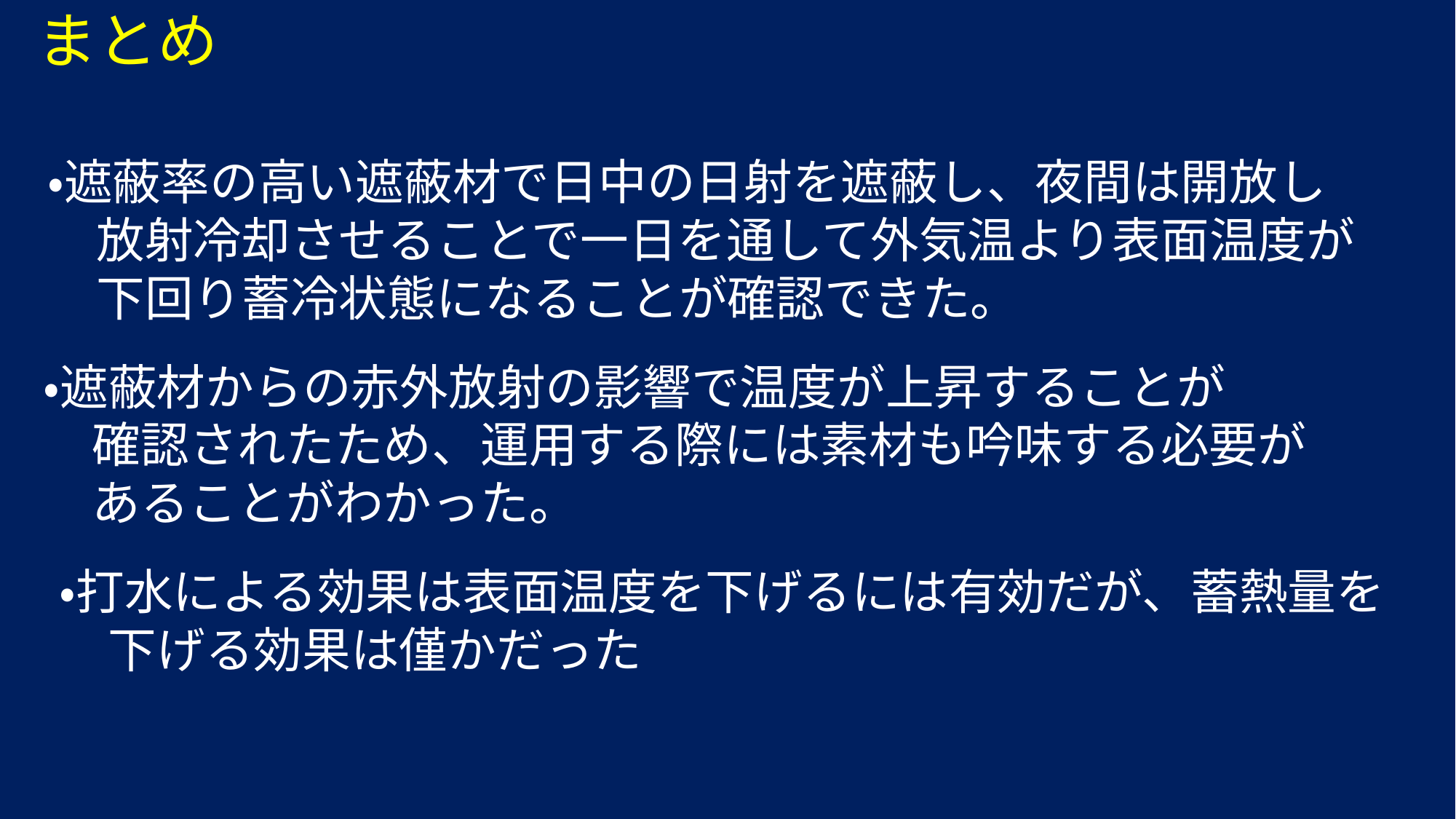

まとめ
・遮蔽率の高い遮蔽材で日中の日射を遮蔽し、夜間は開放し
　放射冷却させることで一日を通して外気温より表面温度が
　下回り蓄冷状態になることが確認できた。
・遮蔽材からの赤外放射の影響で温度が上昇することが
　確認されたため、運用する際には素材も吟味する必要が
　あることがわかった。
・打水による効果は表面温度を下げるには有効だが、蓄熱量を
　下げる効果は僅かだった